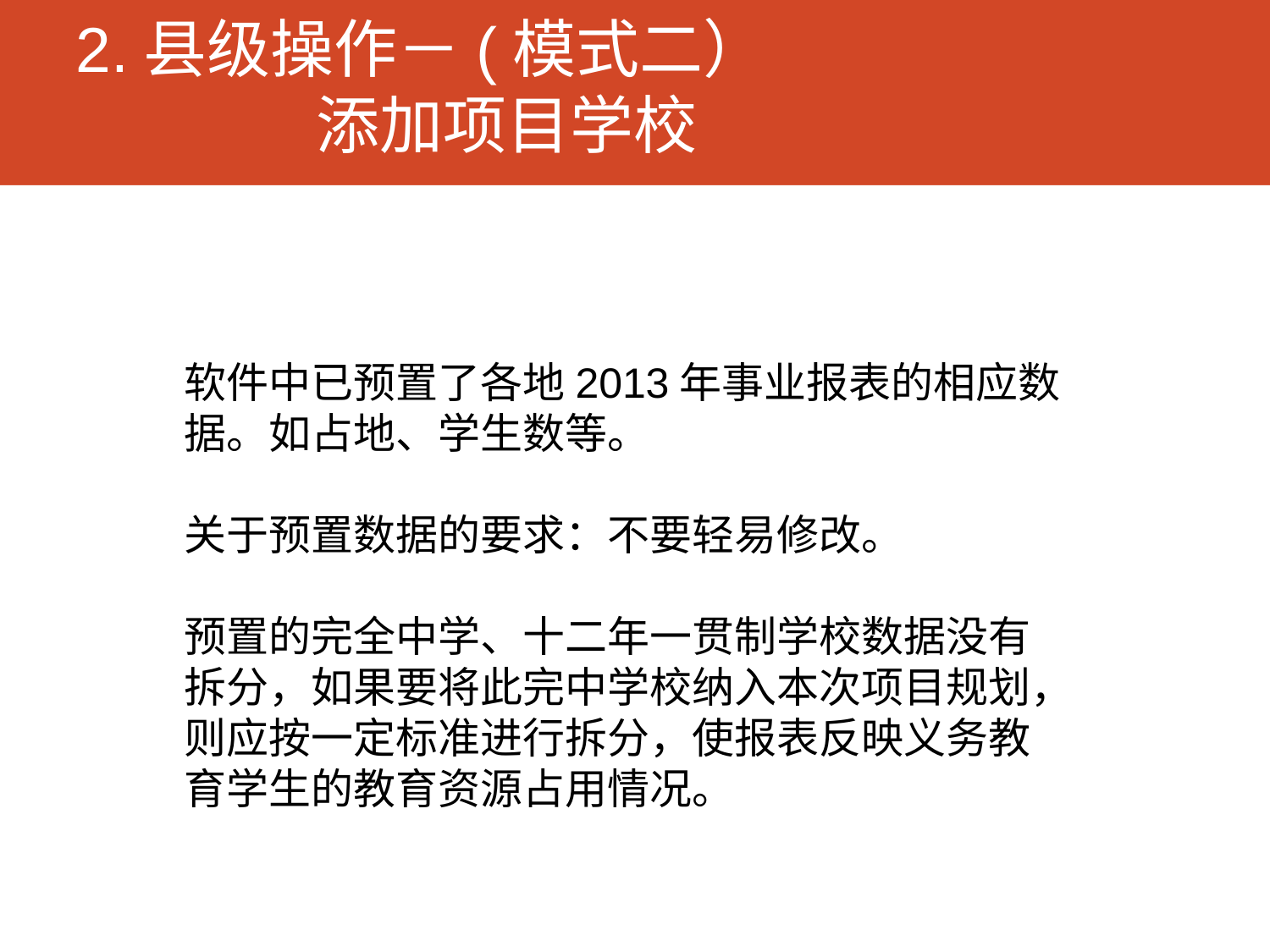

# 2.县级操作－(模式二） 添加项目学校
软件中已预置了各地2013年事业报表的相应数据。如占地、学生数等。

关于预置数据的要求：不要轻易修改。

预置的完全中学、十二年一贯制学校数据没有拆分，如果要将此完中学校纳入本次项目规划，则应按一定标准进行拆分，使报表反映义务教育学生的教育资源占用情况。